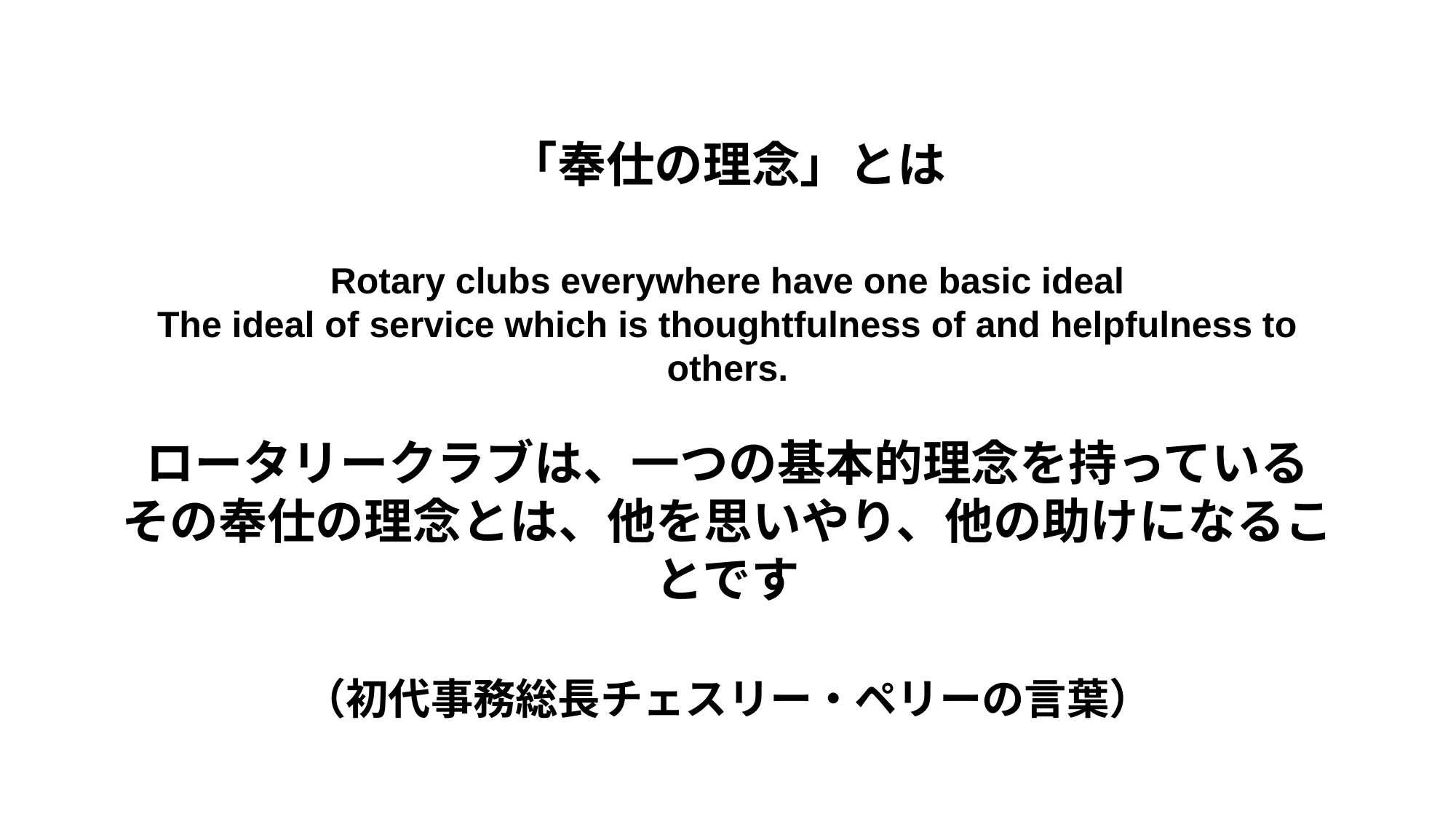

「奉仕の理念」とは

Rotary clubs everywhere have one basic ideal
The ideal of service which is thoughtfulness of and helpfulness to others.

ロータリークラブは、一つの基本的理念を持っている
その奉仕の理念とは、他を思いやり、他の助けになることです

（初代事務総長チェスリー・ペリーの言葉）